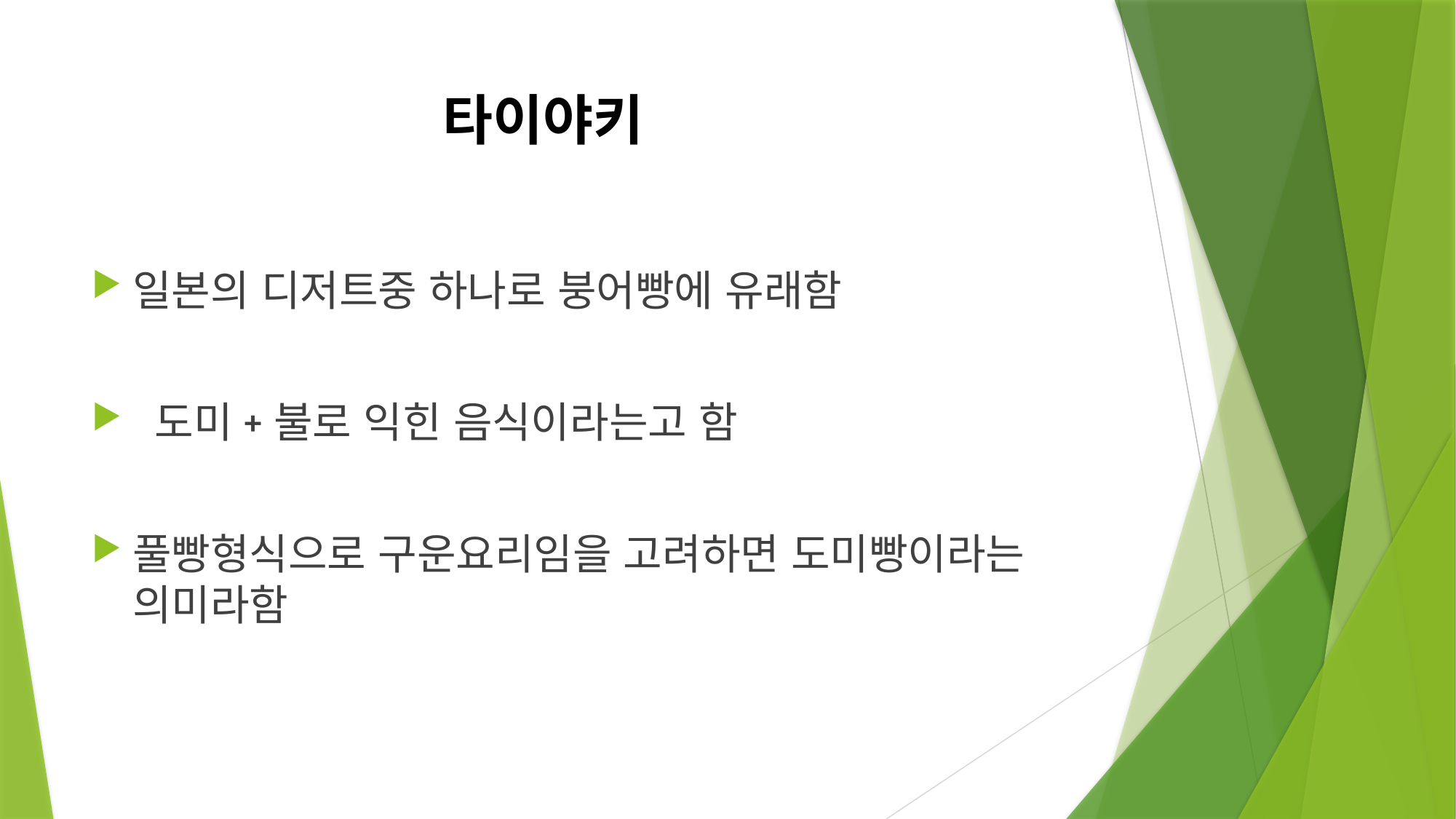

# 타이야키
일본의 디저트중 하나로 붕어빵에 유래함

 도미+불로 익힌 음식이라는고 함

풀빵형식으로 구운요리임을 고려하면 도미빵이라는 의미라함